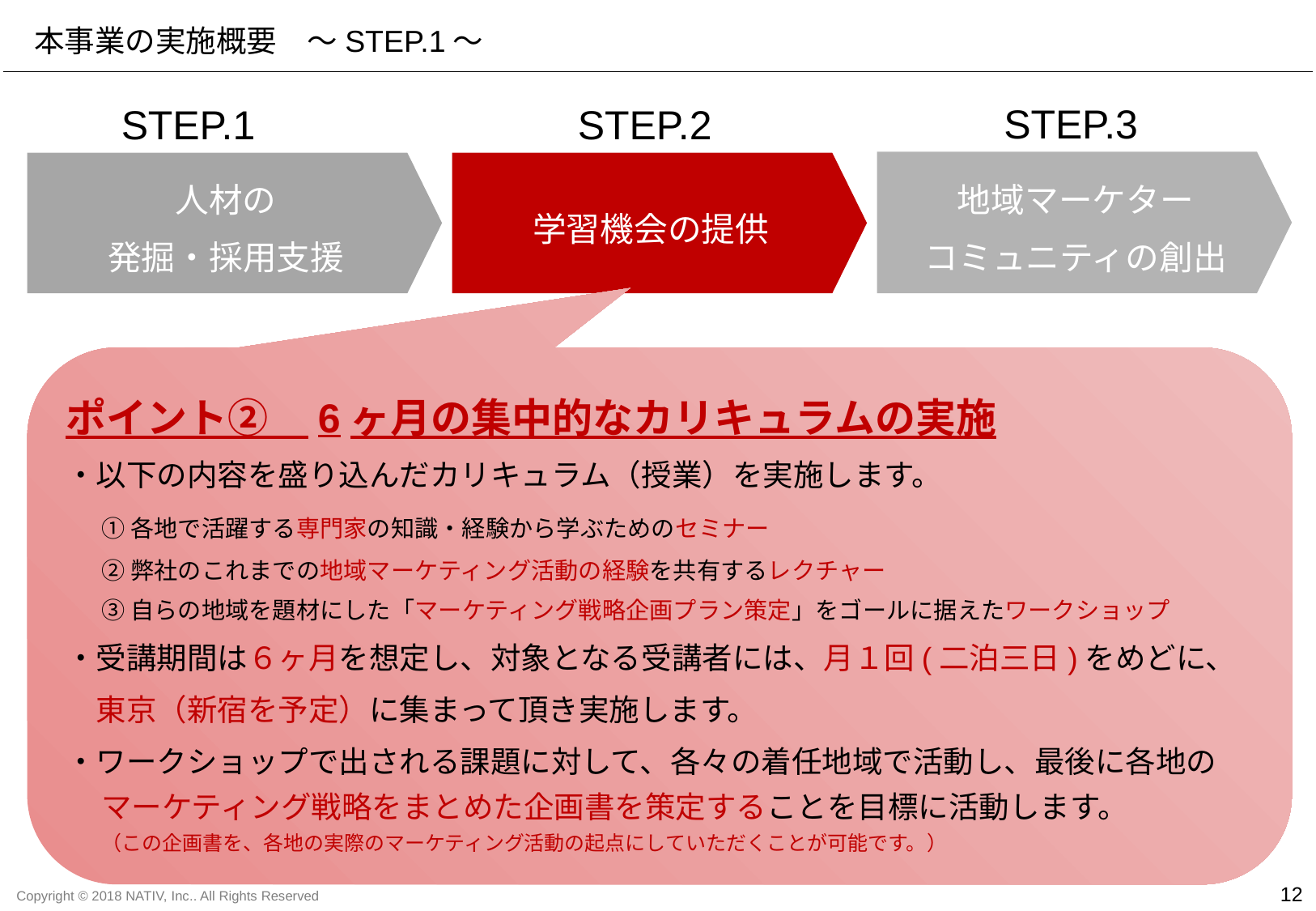

本事業の実施概要　〜STEP.1〜
STEP.3
STEP.2
STEP.1
地域マーケター
コミュニティの創出
人材の
発掘・採用支援
学習機会の提供
ポイント②　6ヶ月の集中的なカリキュラムの実施
・以下の内容を盛り込んだカリキュラム（授業）を実施します。
	①各地で活躍する専門家の知識・経験から学ぶためのセミナー
	②弊社のこれまでの地域マーケティング活動の経験を共有するレクチャー
	③自らの地域を題材にした「マーケティング戦略企画プラン策定」をゴールに据えたワークショップ
・受講期間は６ヶ月を想定し、対象となる受講者には、月１回(二泊三日)をめどに、
　東京（新宿を予定）に集まって頂き実施します。
・ワークショップで出される課題に対して、各々の着任地域で活動し、最後に各地のマーケティング戦略をまとめた企画書を策定することを目標に活動します。　　　　（この企画書を、各地の実際のマーケティング活動の起点にしていただくことが可能です。）